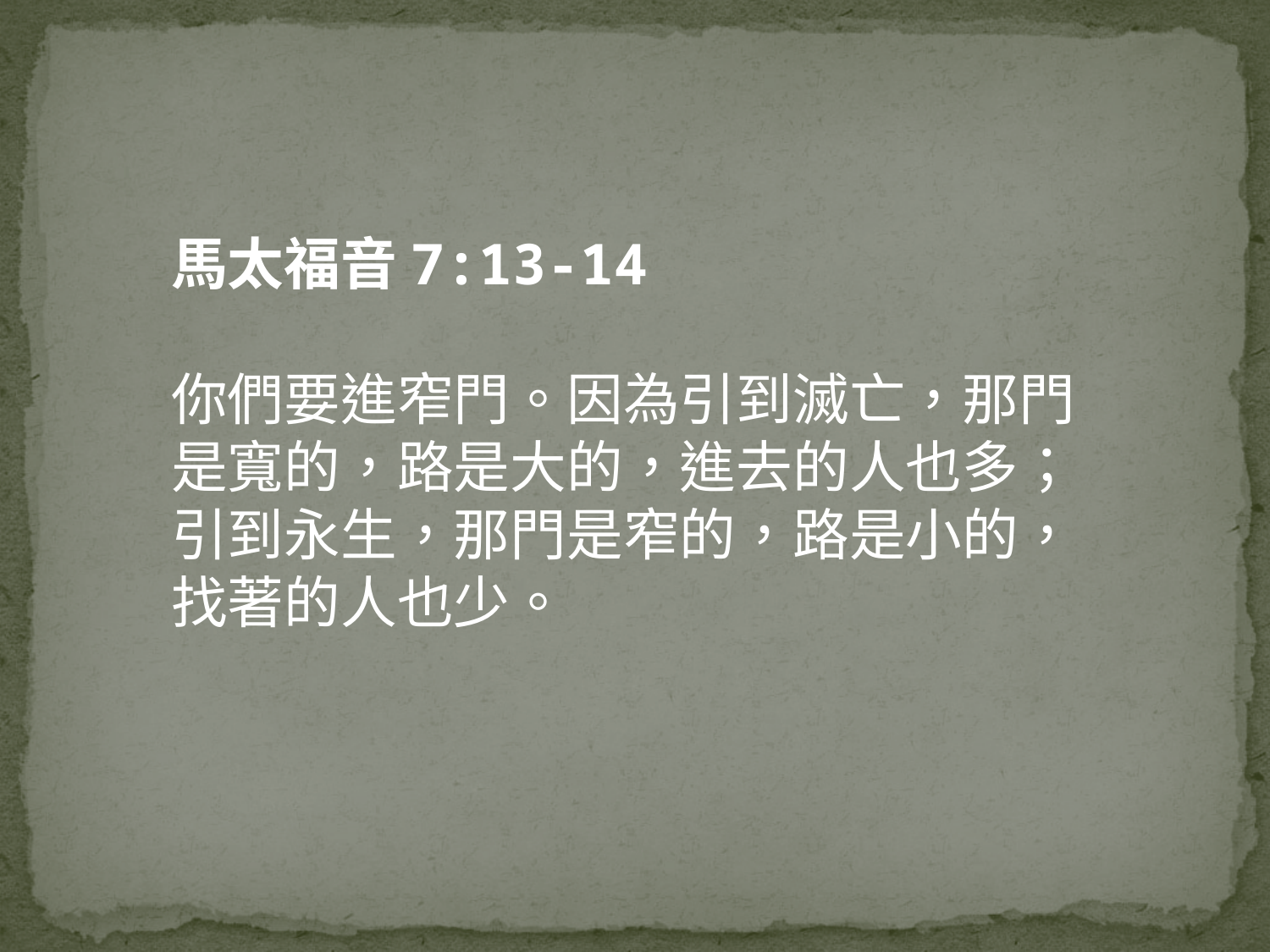

馬太福音7:13-14

你們要進窄門。因為引到滅亡，那門是寬的，路是大的，進去的人也多；引到永生，那門是窄的，路是小的，找著的人也少。